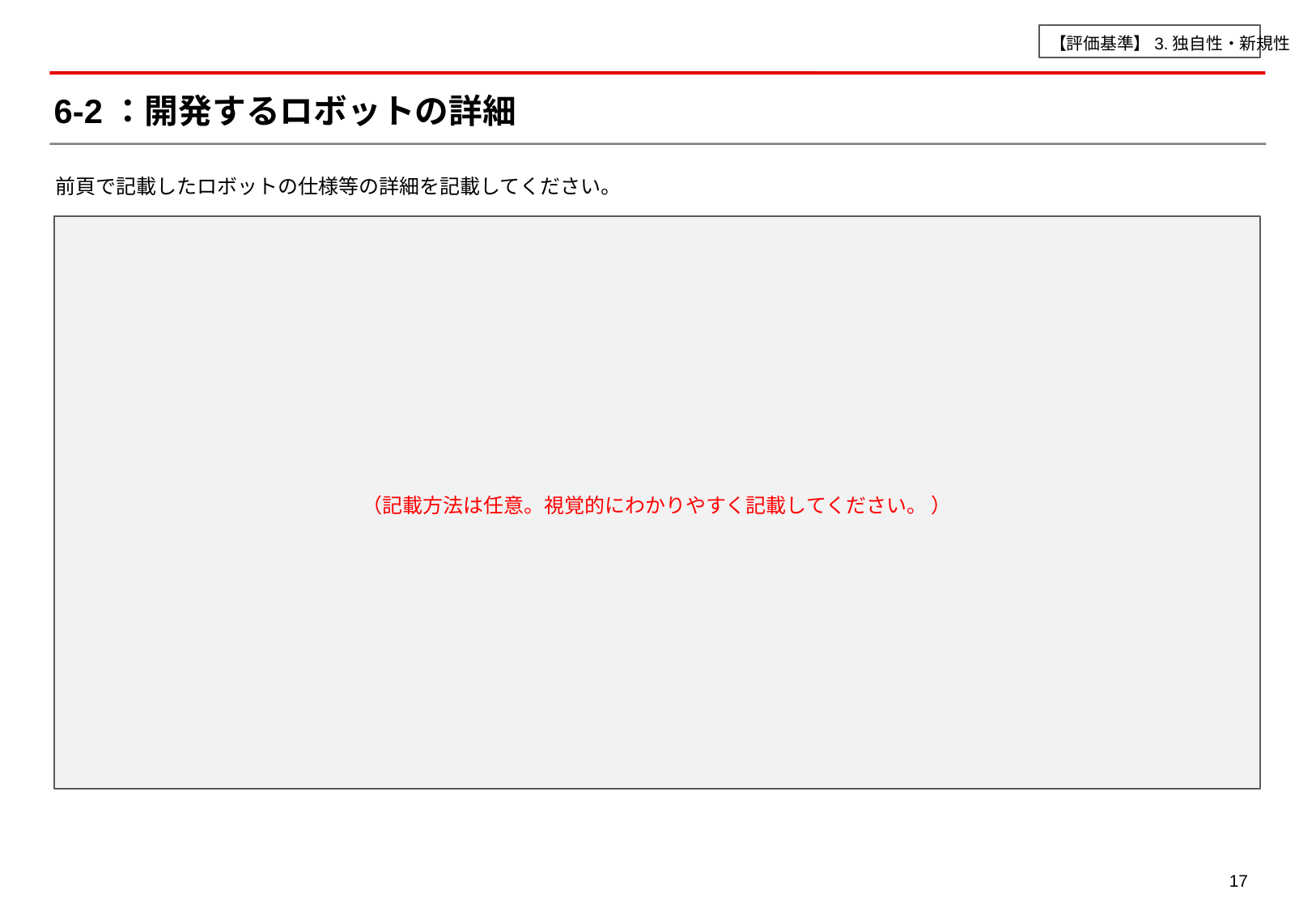

【評価基準】3.独自性・新規性
# 6-2：開発するロボットの詳細
前頁で記載したロボットの仕様等の詳細を記載してください。
（記載方法は任意。視覚的にわかりやすく記載してください。 ）